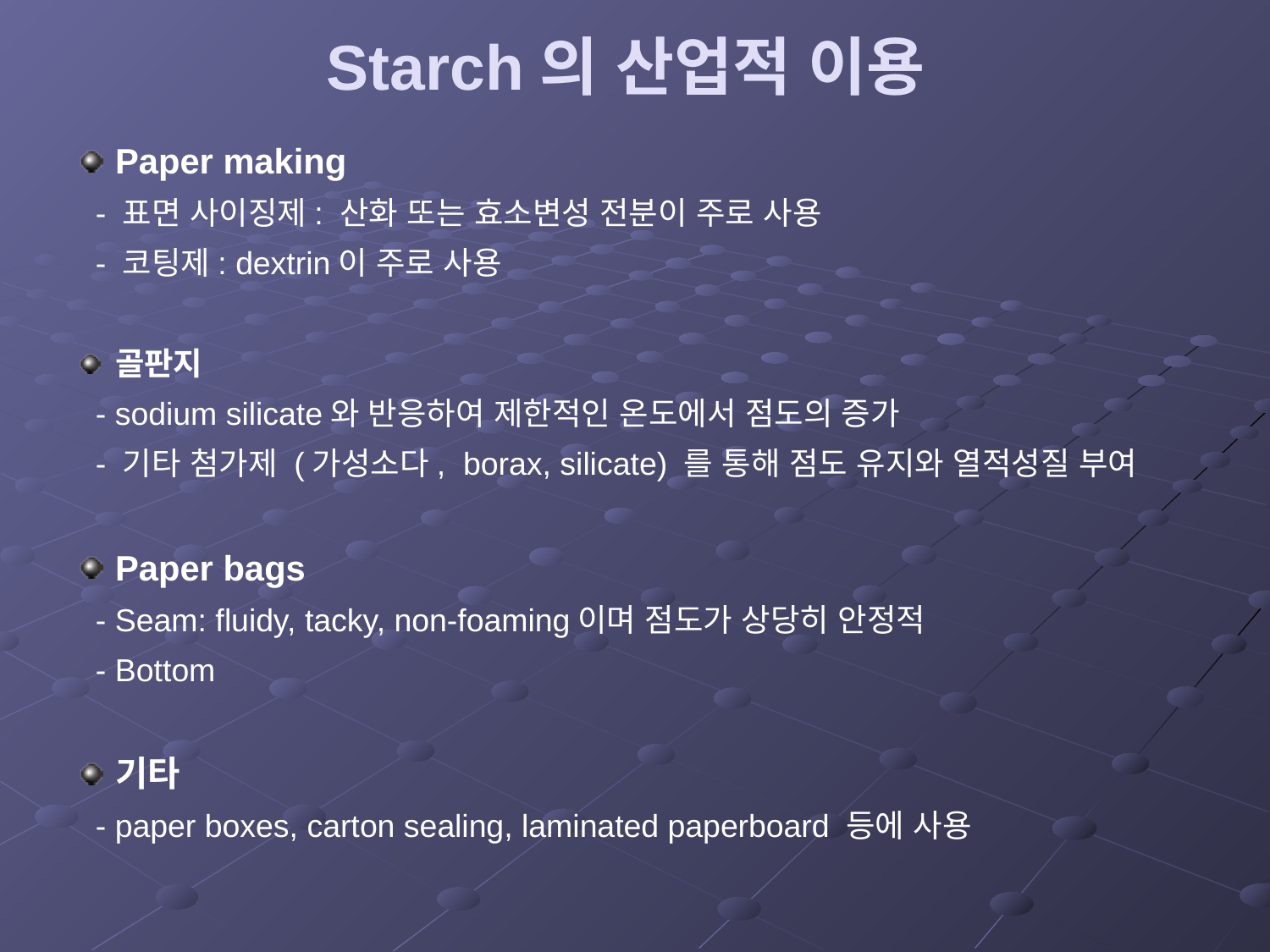

# Starch의 산업적 이용
Paper making
  - 표면 사이징제: 산화 또는 효소변성 전분이 주로 사용
  - 코팅제: dextrin이 주로 사용

골판지
  - sodium silicate와 반응하여 제한적인 온도에서 점도의 증가
  - 기타 첨가제 (가성소다,  borax, silicate) 를 통해 점도 유지와 열적성질 부여

Paper bags
  - Seam: fluidy, tacky, non-foaming이며 점도가 상당히 안정적
  - Bottom

기타
  - paper boxes, carton sealing, laminated paperboard 등에 사용